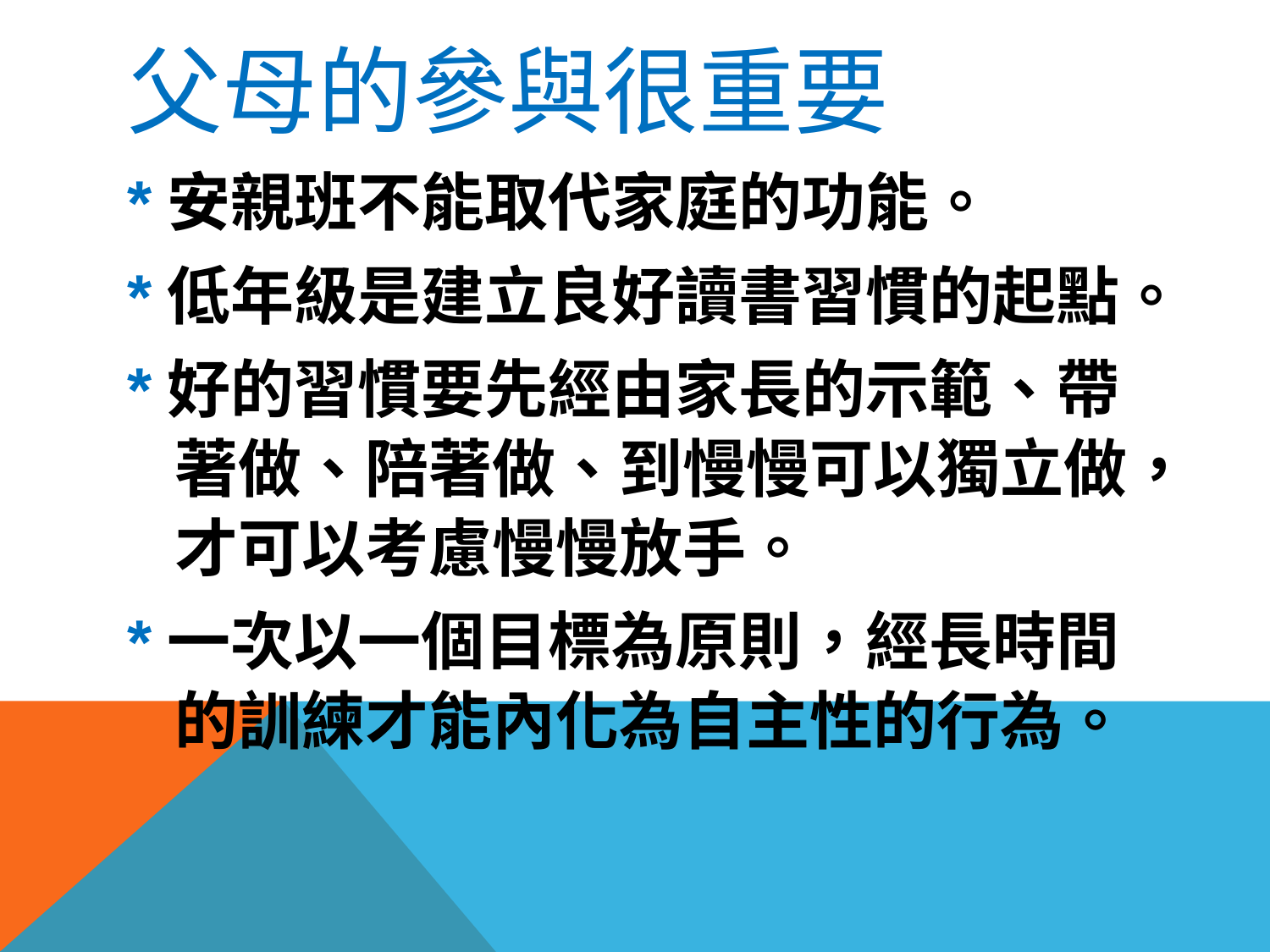

# 父母的參與很重要
*安親班不能取代家庭的功能。
*低年級是建立良好讀書習慣的起點。
*好的習慣要先經由家長的示範、帶著做、陪著做、到慢慢可以獨立做，才可以考慮慢慢放手。
*一次以一個目標為原則，經長時間的訓練才能內化為自主性的行為。